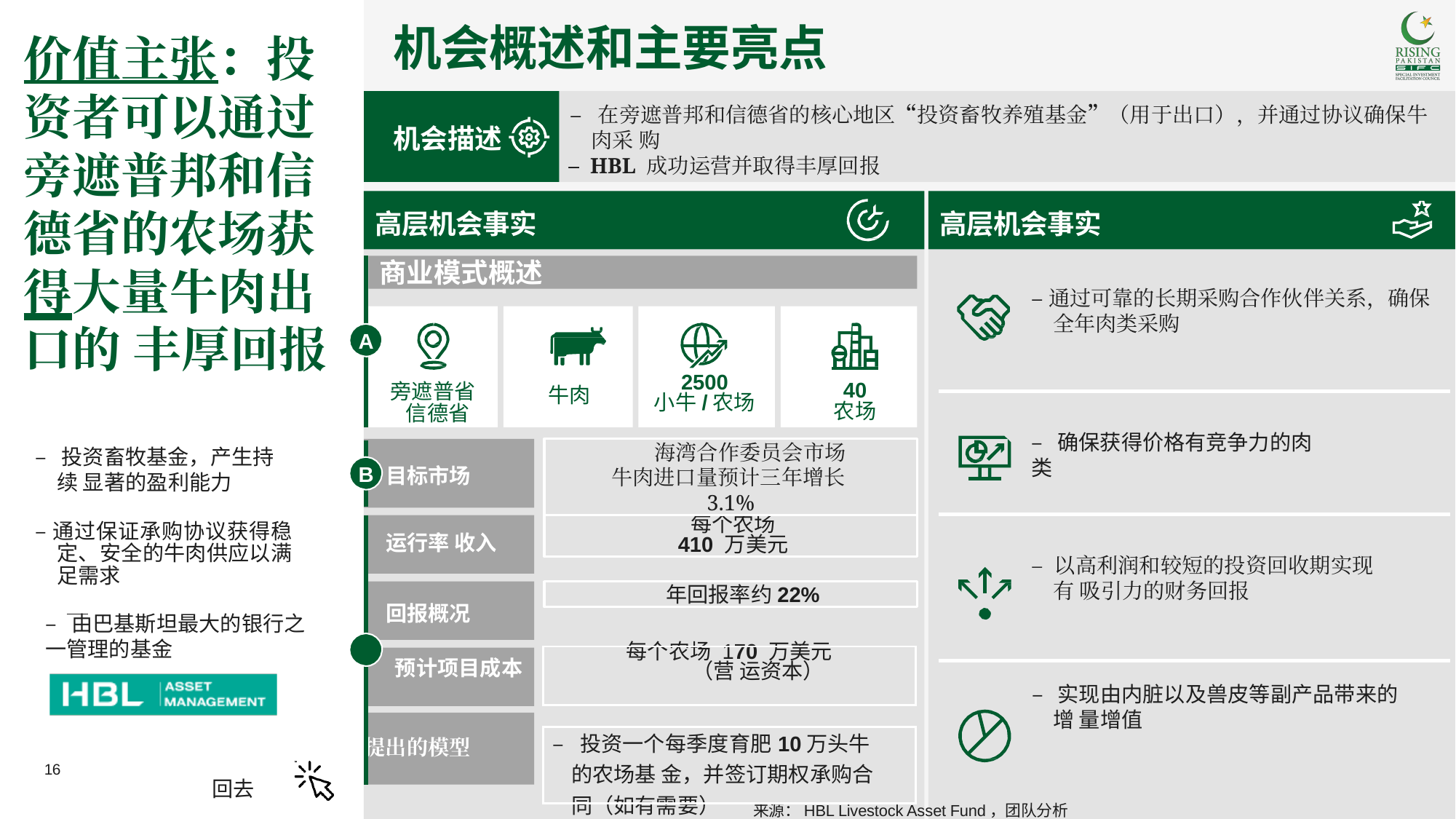

机会概述和主要亮点
价值主张：投资者可以通过旁遮普邦和信德省的农场获得大量牛肉出口的 丰厚回报

–  在旁遮普邦和信德省的核心地区“投资畜牧养殖基金”（用于出口），并通过协议确保牛肉采 购
–  HBL 成功运营并取得丰厚回报

机会描述

高层机会事实
高层机会事实

商业模式概述

–通过可靠的长期采购合作伙伴关系，确保 全年肉类采购

A

2500
小牛/农场
牛肉
40
农场
旁遮普省
 信德省

–  确保获得价格有竞争力的肉类

海湾合作委员会市场 牛肉进口量预计三年增长3.1%

–  投资畜牧基金，产生持续 显著的盈利能力

B
目标市场

每个农场
410 万美元

–通过保证承购协议获得稳定、安全的牛肉供应以满 足需求
运行率 收入
– 以高利润和较短的投资回收期实现有 吸引力的财务回报

年回报率约22%

回报概况

–  由巴基斯坦最大的银行之
一管理的基金

C
预计项目成本
–  实现由内脏以及兽皮等副产品带来的增 量增值
提出的模型
| 每个农场 170 万美元（营 运资本） |
| --- |
|  |
| – 投资一个每季度育肥10万头牛的农场基 金，并签订期权承购合同（如有需要） |

16
Click

回去
来源：HBL Livestock Asset Fund，团队分析